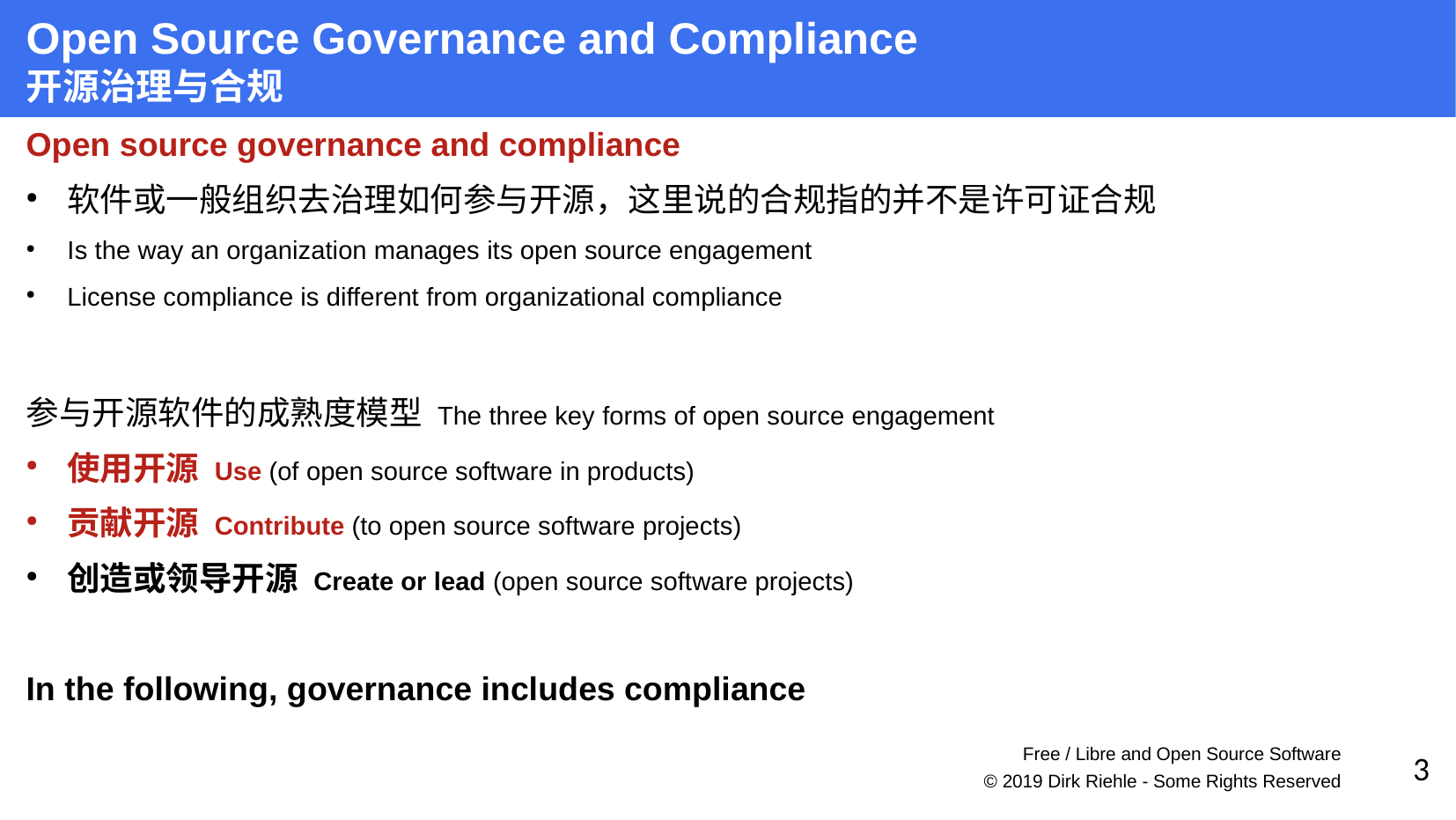

Open Source Governance and Compliance
开源治理与合规
Open source governance and compliance
软件或一般组织去治理如何参与开源，这里说的合规指的并不是许可证合规
Is the way an organization manages its open source engagement
License compliance is different from organizational compliance

参与开源软件的成熟度模型 The three key forms of open source engagement
使用开源 Use (of open source software in products)
贡献开源 Contribute (to open source software projects)
创造或领导开源 Create or lead (open source software projects)

In the following, governance includes compliance
Free / Libre and Open Source Software
3
© 2019 Dirk Riehle - Some Rights Reserved